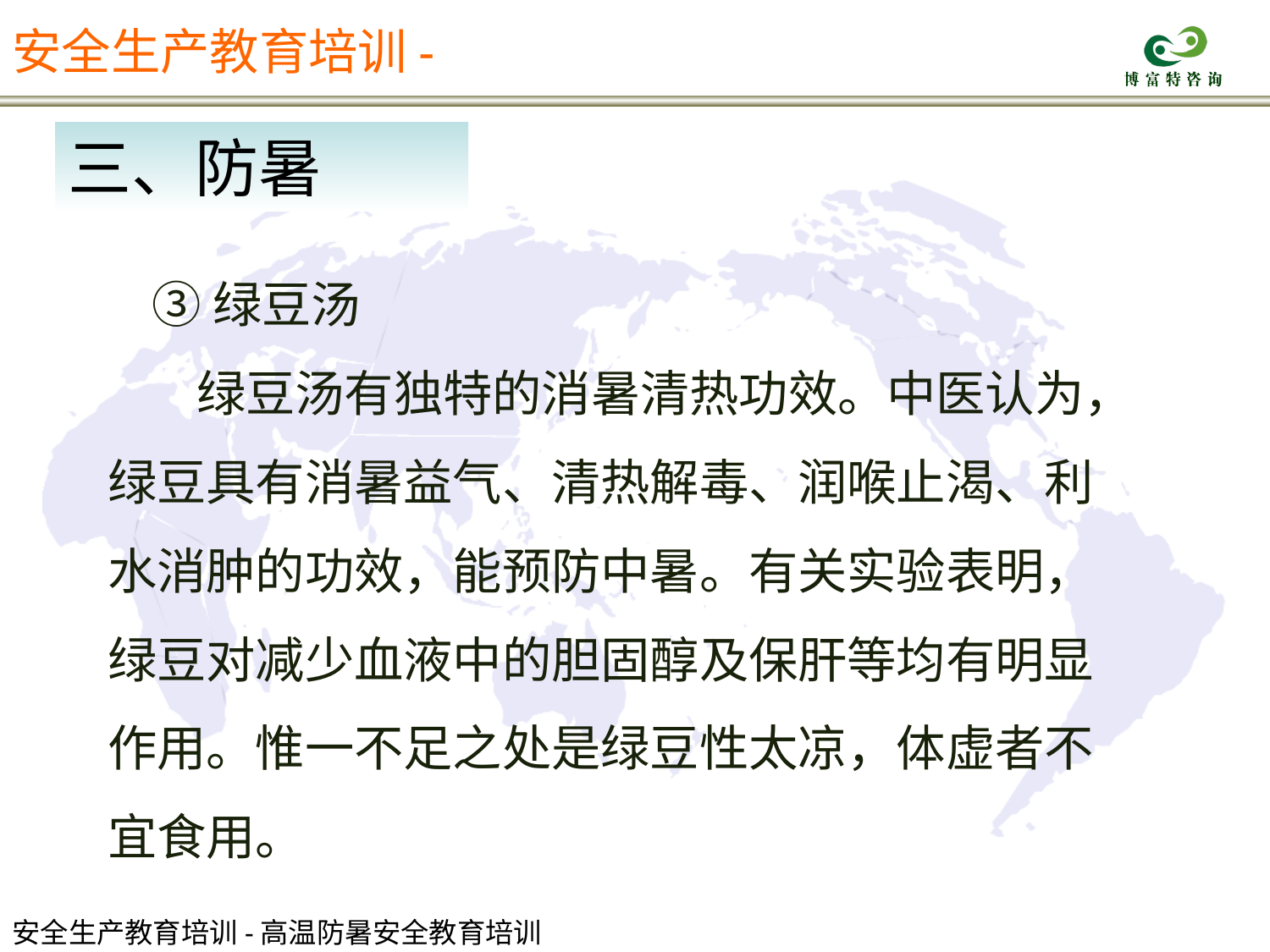

安全生产教育培训-
三、防暑
    ③绿豆汤
       绿豆汤有独特的消暑清热功效。中医认为，绿豆具有消暑益气、清热解毒、润喉止渴、利水消肿的功效，能预防中暑。有关实验表明，绿豆对减少血液中的胆固醇及保肝等均有明显作用。惟一不足之处是绿豆性太凉，体虚者不宜食用。
18
安全生产教育培训-高温防暑安全教育培训